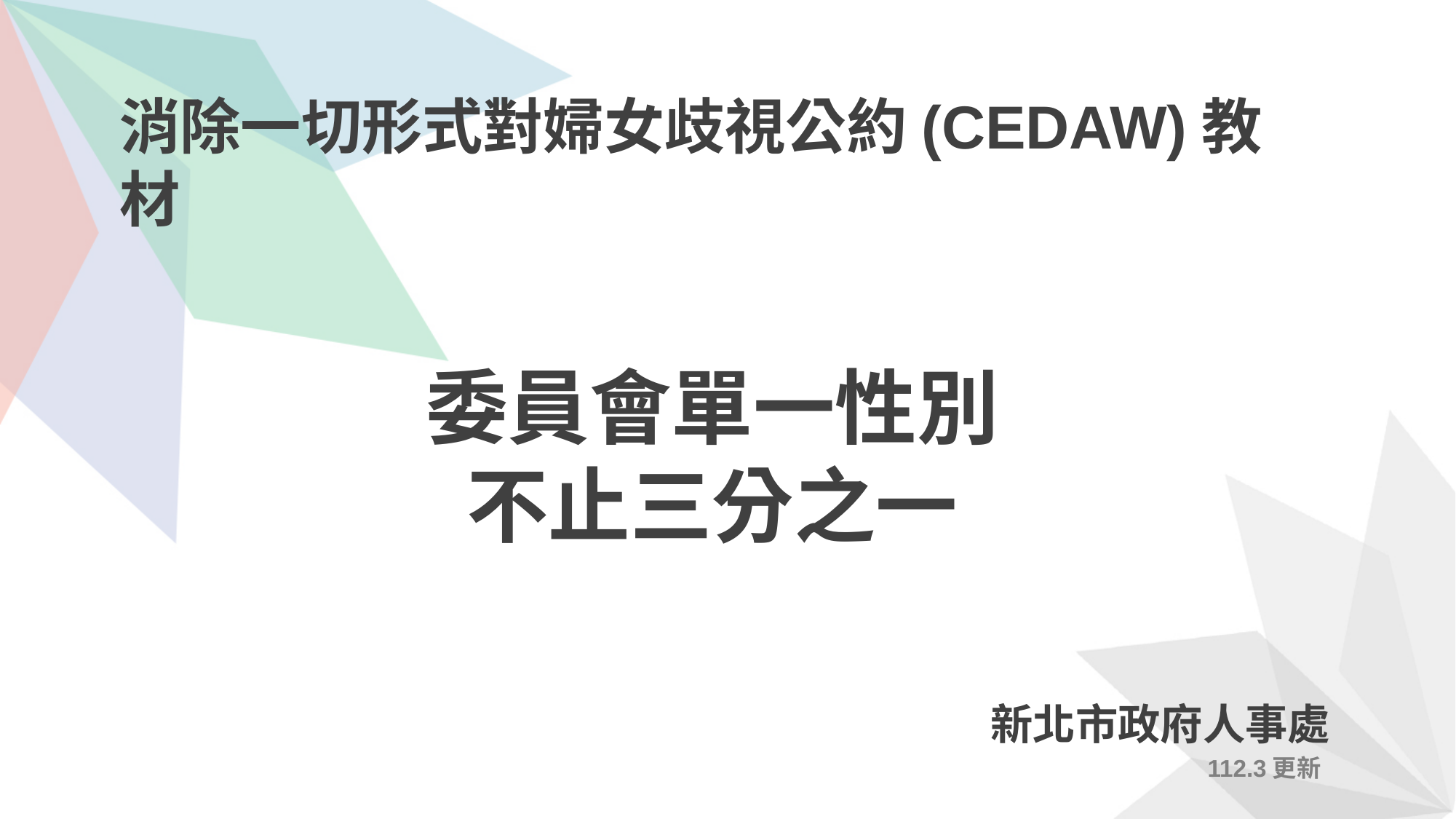

消除一切形式對婦女歧視公約(CEDAW)教材
委員會單一性別
不止三分之一
新北市政府人事處
112.3更新